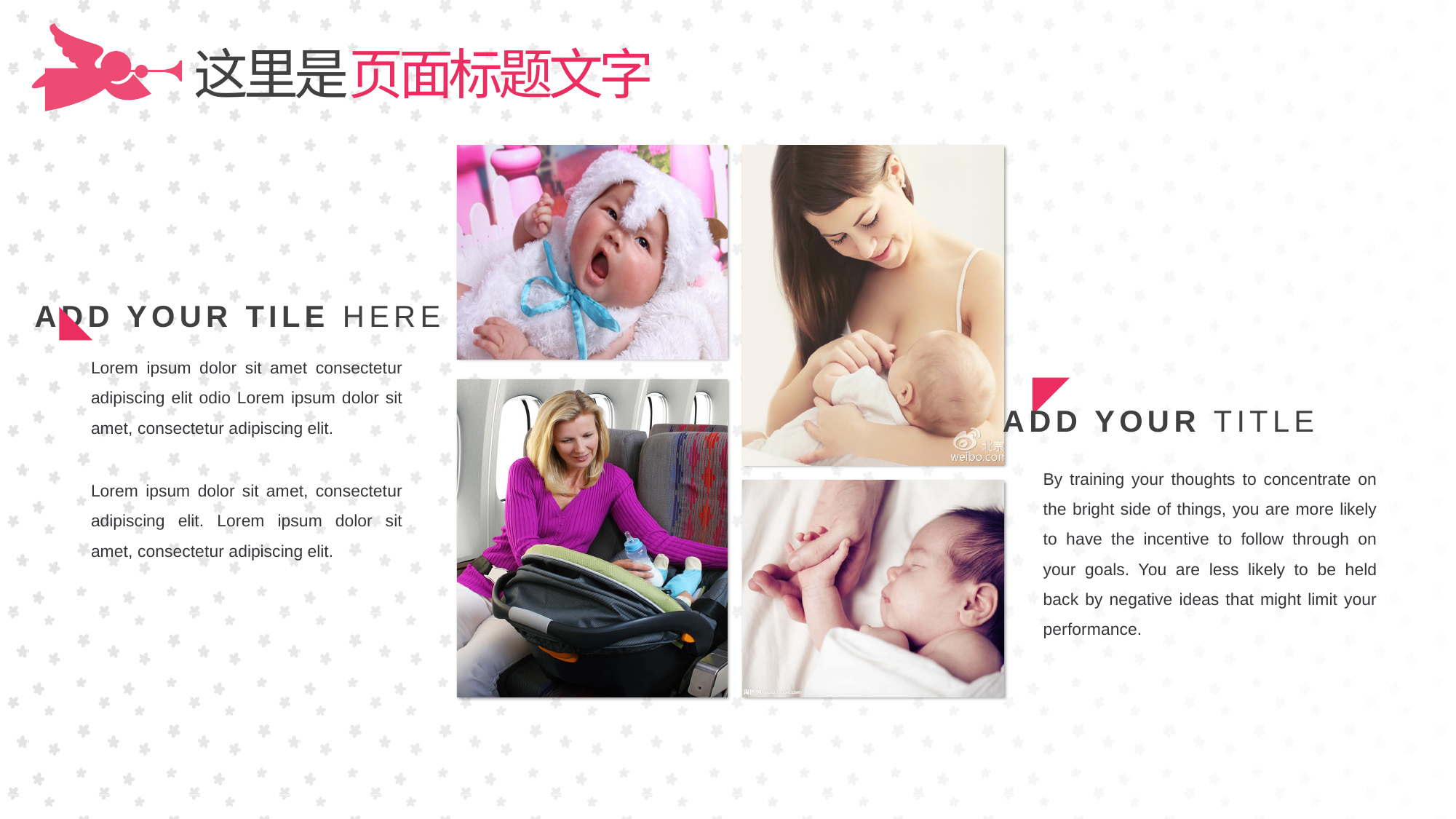

这里是页面标题文字

ADD YOUR TILE HERE

Lorem ipsum dolor sit amet consectetur adipiscing elit odio Lorem ipsum dolor sit amet, consectetur adipiscing elit.

ADD YOUR TITLE
By training your thoughts to concentrate on the bright side of things, you are more likely to have the incentive to follow through on your goals. You are less likely to be held back by negative ideas that might limit your performance.
Lorem ipsum dolor sit amet, consectetur adipiscing elit. Lorem ipsum dolor sit amet, consectetur adipiscing elit.